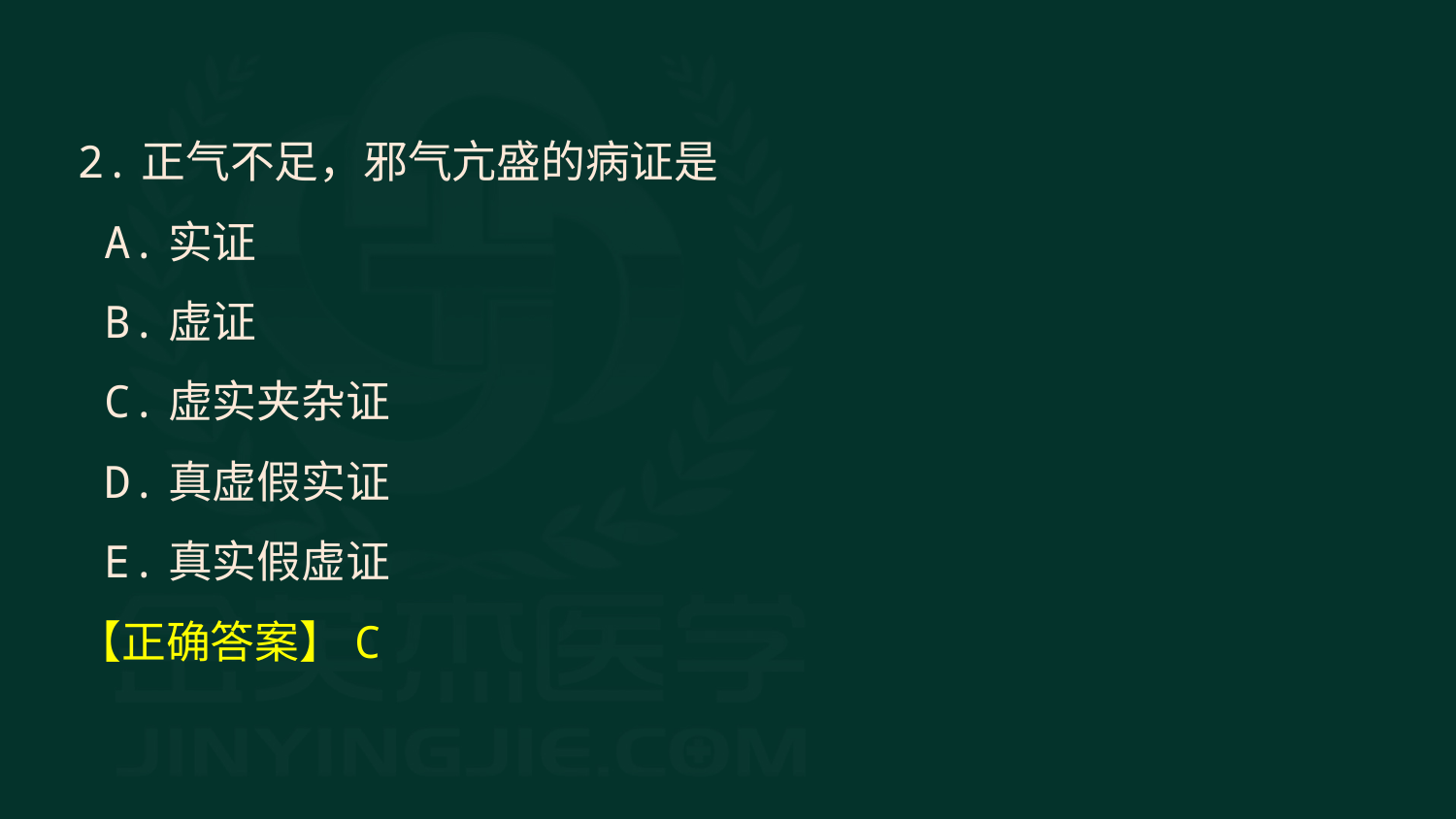

2.正气不足，邪气亢盛的病证是
 A.实证
 B.虚证
 C.虚实夹杂证
 D.真虚假实证
 E.真实假虚证
【正确答案】C